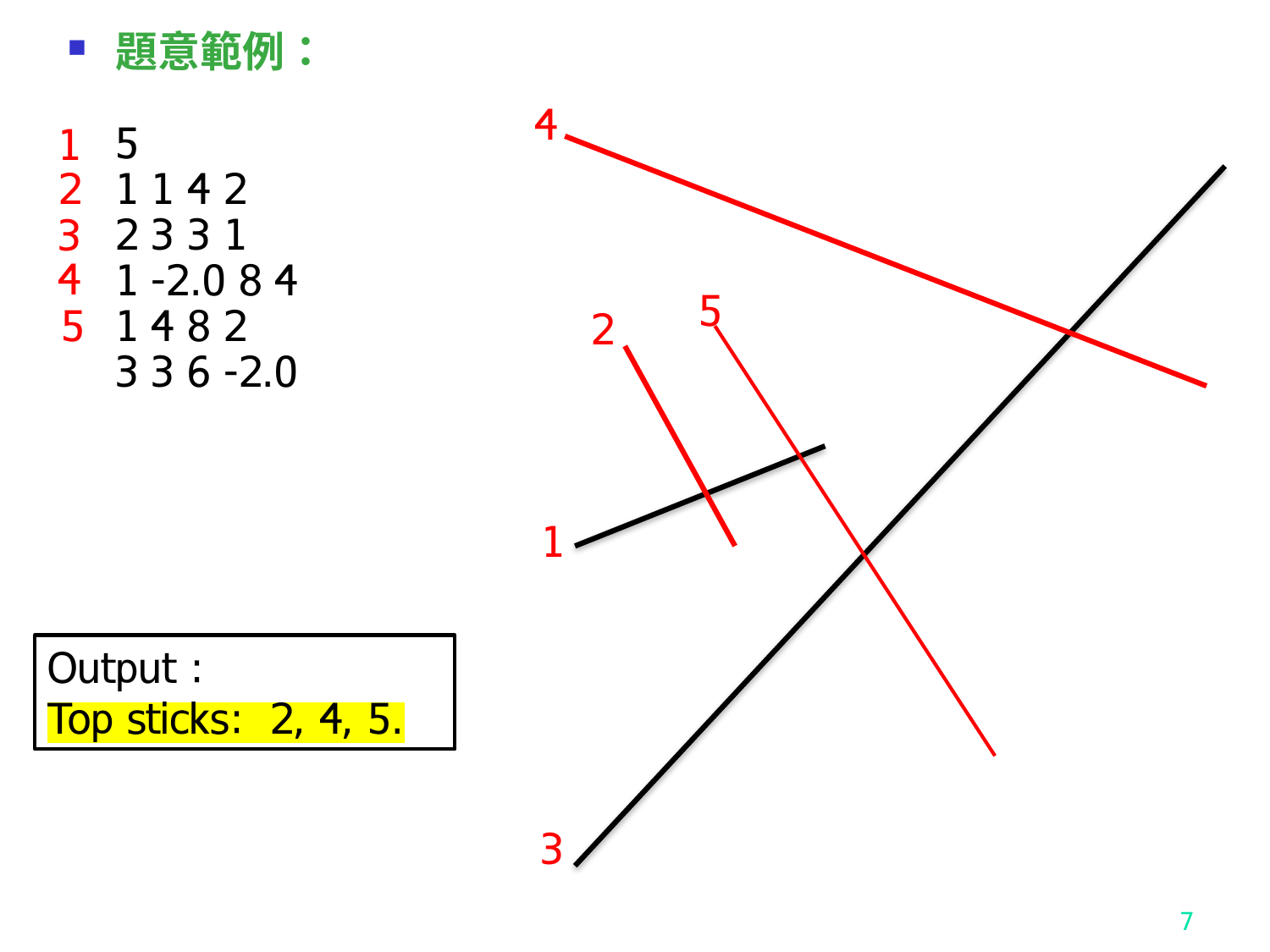

題意範例：
5
1 1 4 2
2 3 3 1
1 -2.0 8 4
1 4 8 2
3 3 6 -2.0
4
1
2
3
4
5
5
2
1
Output :
Top sticks:  2, 4, 5.
3
7